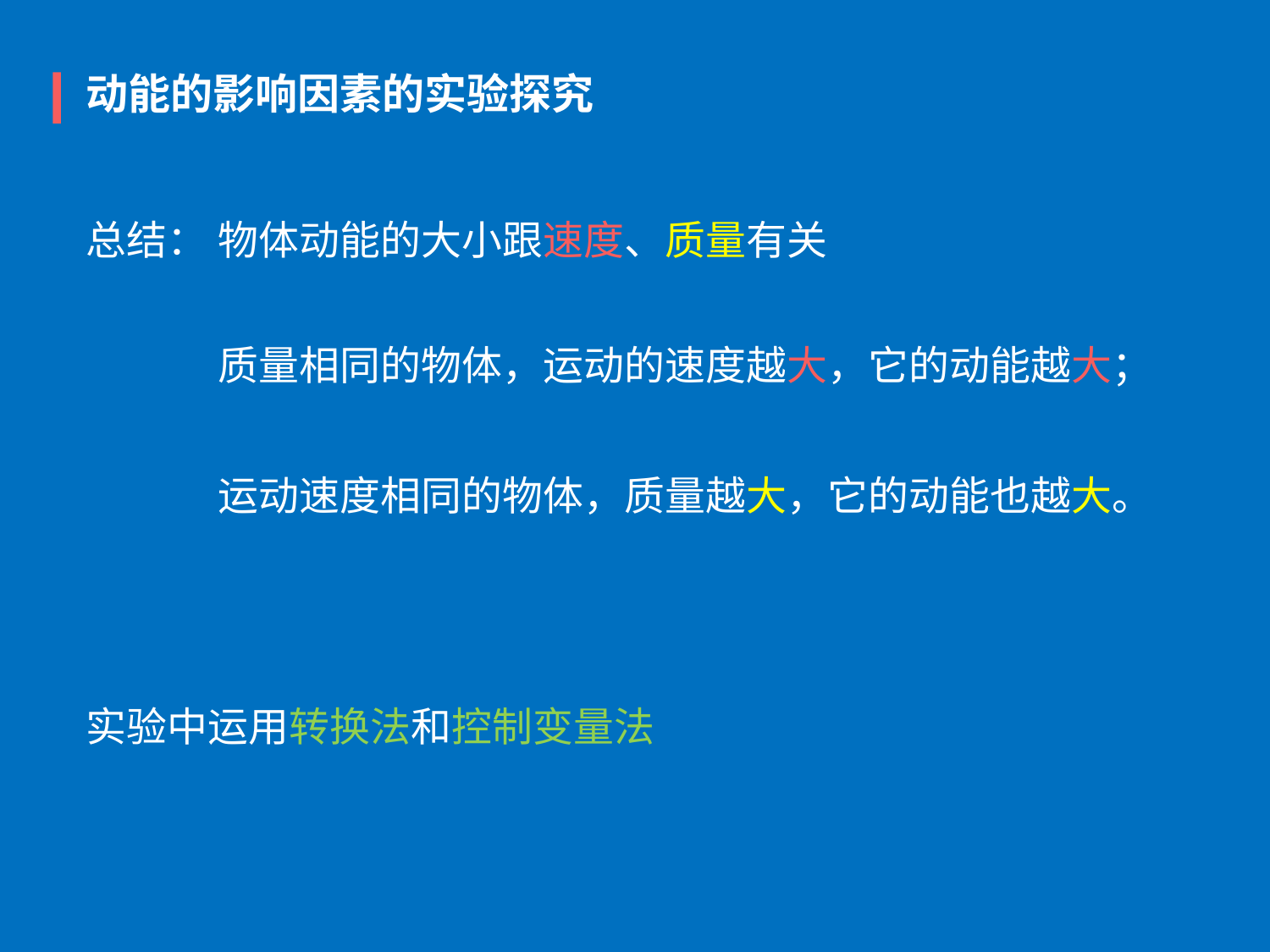

动能的影响因素的实验探究

总结：
物体动能的大小跟速度、质量有关
质量相同的物体，运动的速度越大，它的动能越大；

运动速度相同的物体，质量越大，它的动能也越大。
实验中运用转换法和控制变量法